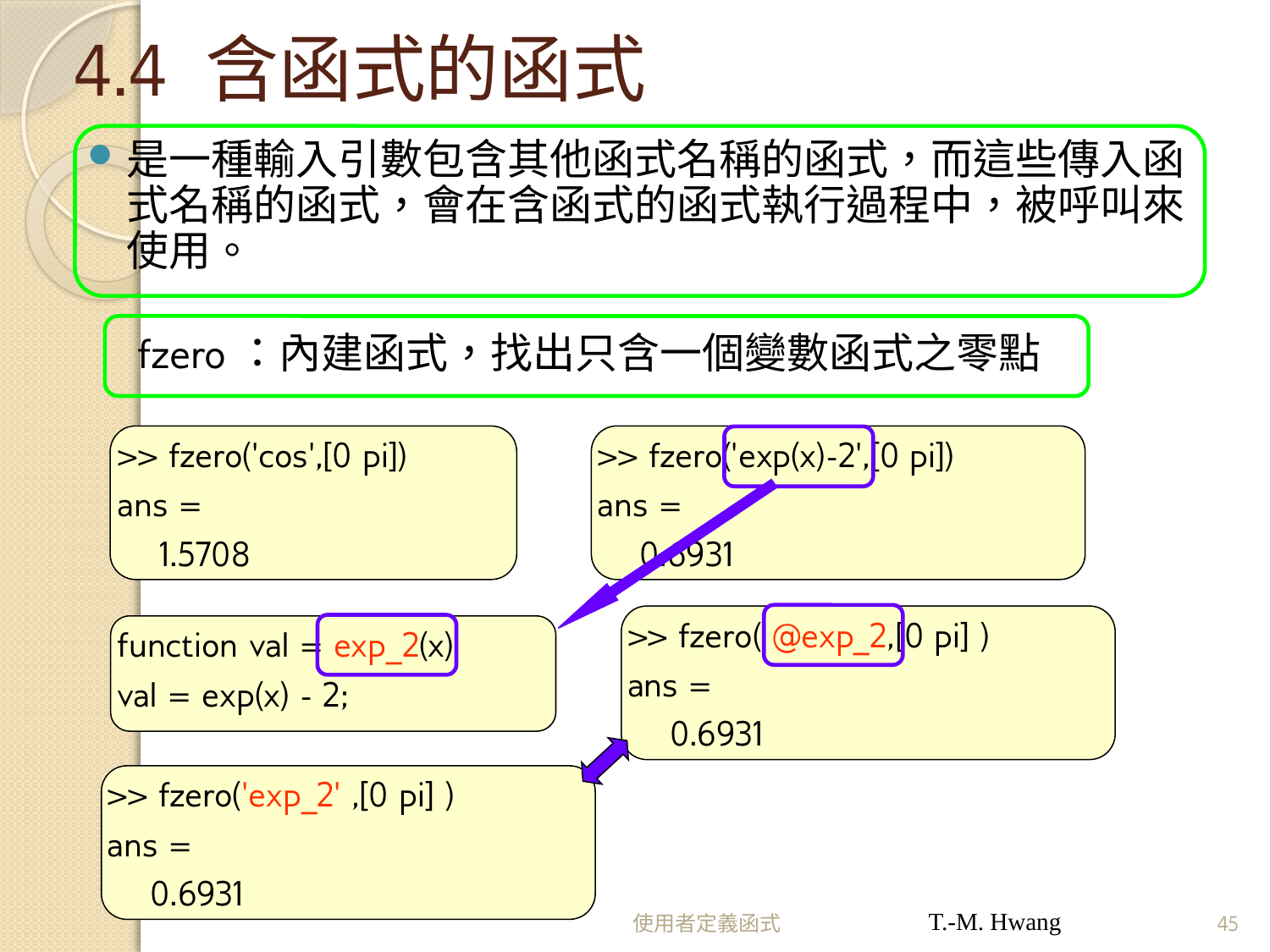

# 4.4 含函式的函式

是一種輸入引數包含其他函式名稱的函式，而這些傳入函式名稱的函式，會在含函式的函式執行過程中，被呼叫來使用。

fzero：內建函式，找出只含一個變數函式之零點
>> fzero('cos',[0 pi])
ans =
    1.5708

>> fzero('exp(x)-2',[0 pi])
ans =
    0.6931

>> fzero( @exp_2,[0 pi] )
ans =
    0.6931

function val = exp_2(x)
val = exp(x) - 2;

>> fzero('exp_2' ,[0 pi] )
ans =
    0.6931

使用者定義函式
T.-M. Hwang
45